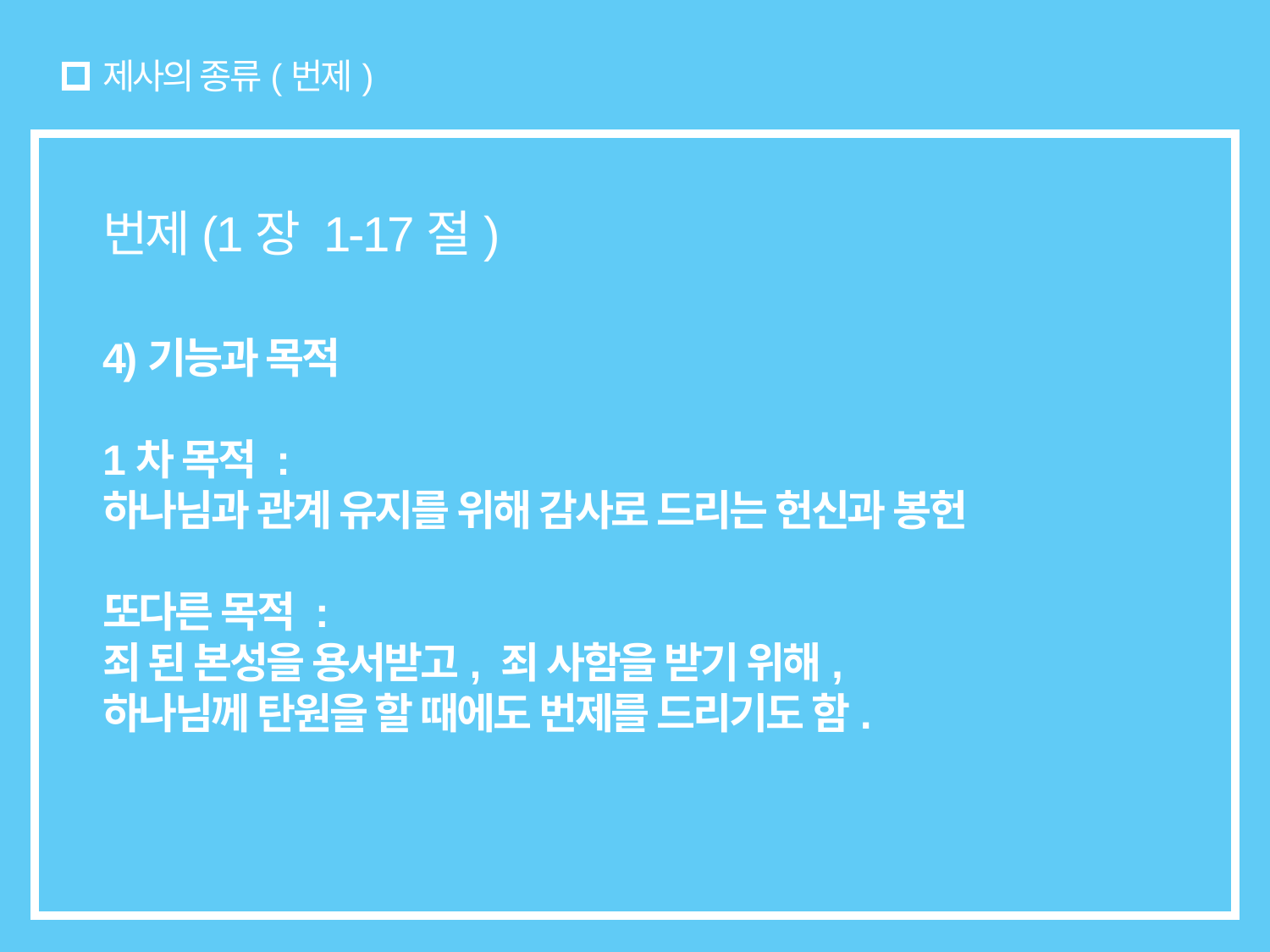

# 제사의 종류(번제)

번제(1장 1-17절)
4)기능과 목적

1차 목적 :
하나님과 관계 유지를 위해 감사로 드리는 헌신과 봉헌

또다른 목적 :
죄 된 본성을 용서받고, 죄 사함을 받기 위해,
하나님께 탄원을 할 때에도 번제를 드리기도 함.